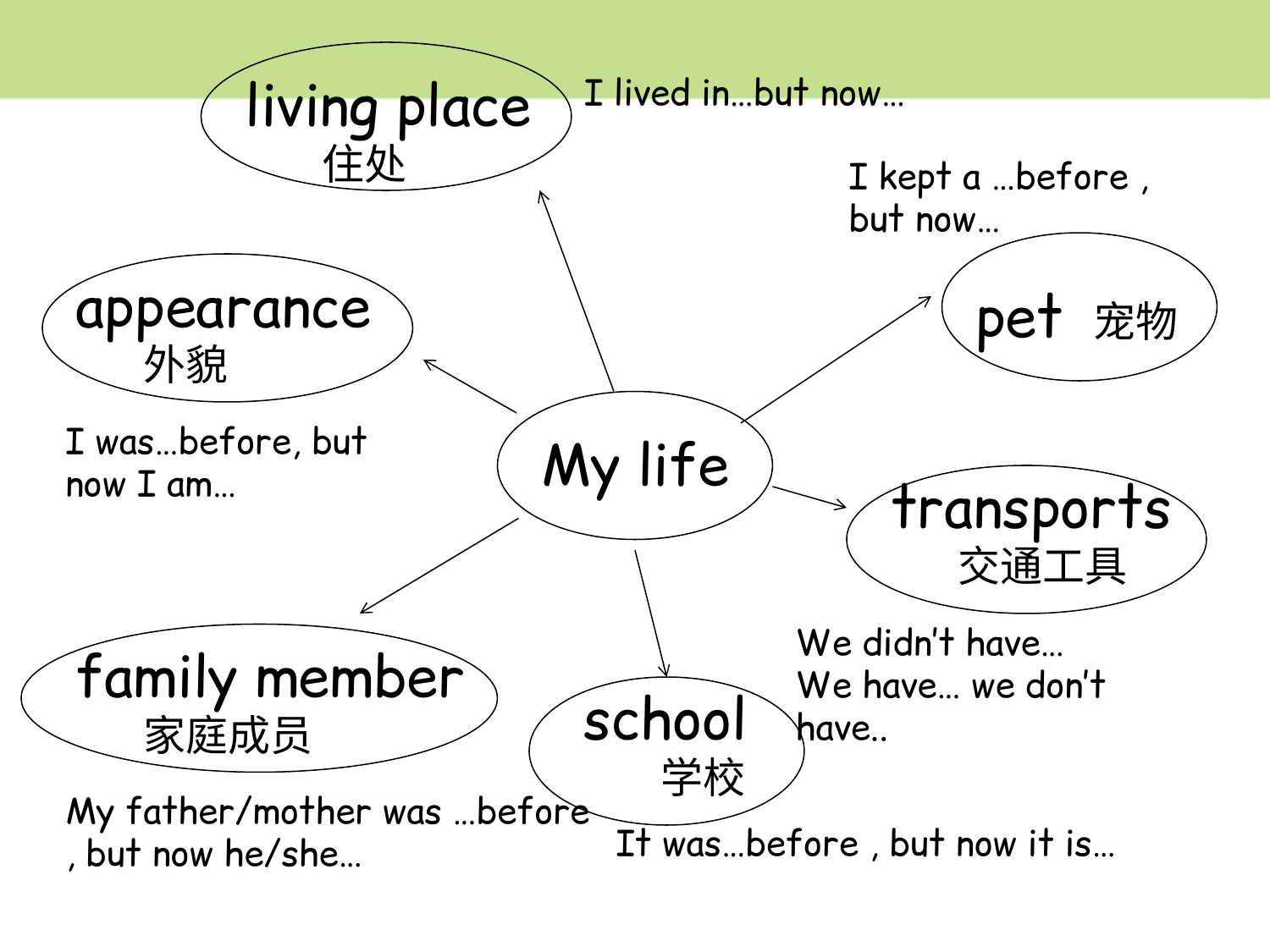

living place
       住处
I lived in…but now…
I kept a …before , but now…

appearance
      外貌
pet 宠物

I was…before, but now I am…
My life

transports
      交通工具
We didn’t have…
We have… we don’t have..

family member
      家庭成员

school
       学校
My father/mother was …before , but now he/she…
It was…before , but now it is…